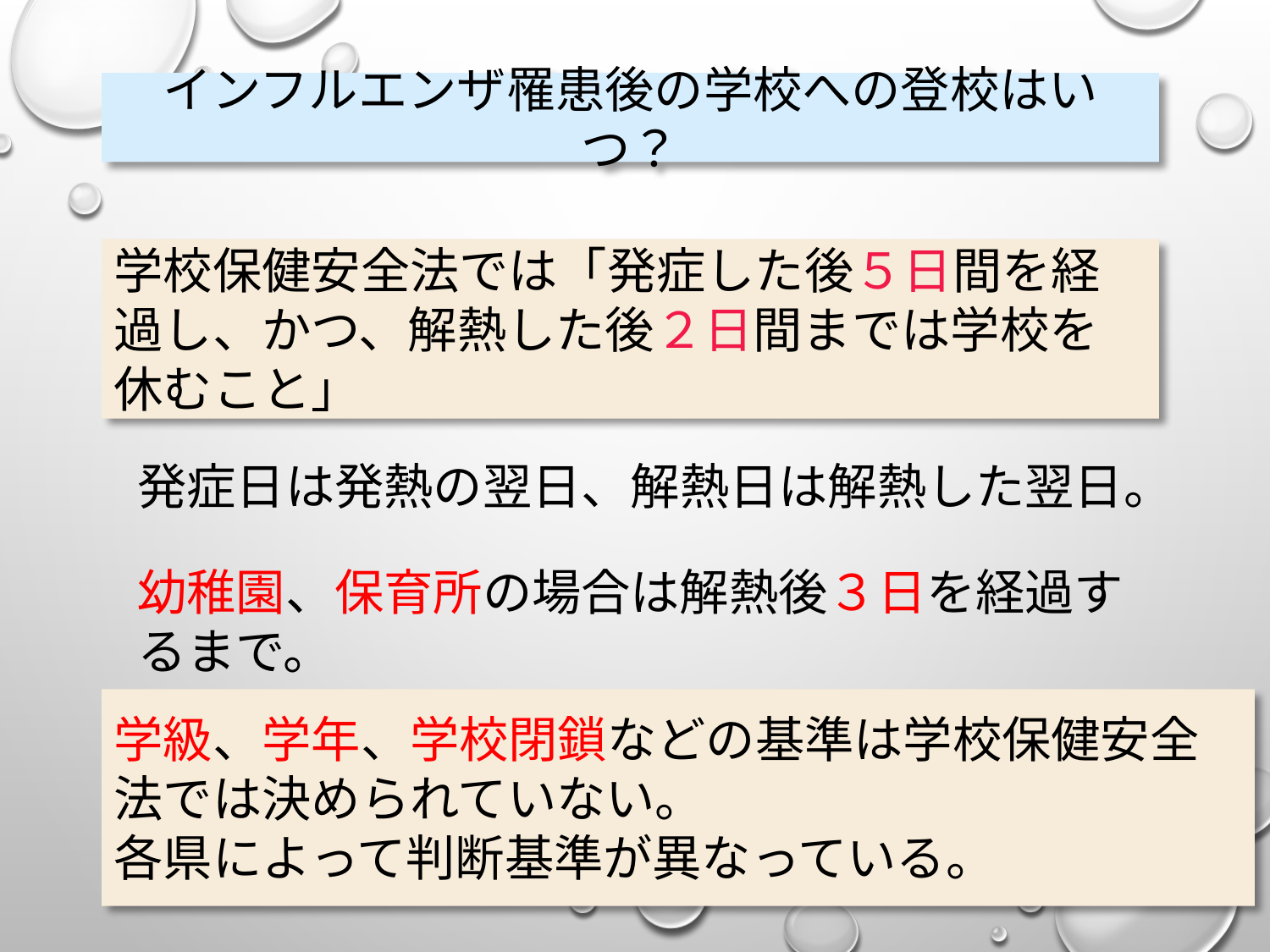

インフルエンザ罹患後の学校への登校はいつ？
学校保健安全法では「発症した後５日間を経過し、かつ、解熱した後２日間までは学校を休むこと」

発症日は発熱の翌日、解熱日は解熱した翌日。

幼稚園、保育所の場合は解熱後３日を経過するまで。

学級、学年、学校閉鎖などの基準は学校保健安全法では決められていない。
各県によって判断基準が異なっている。